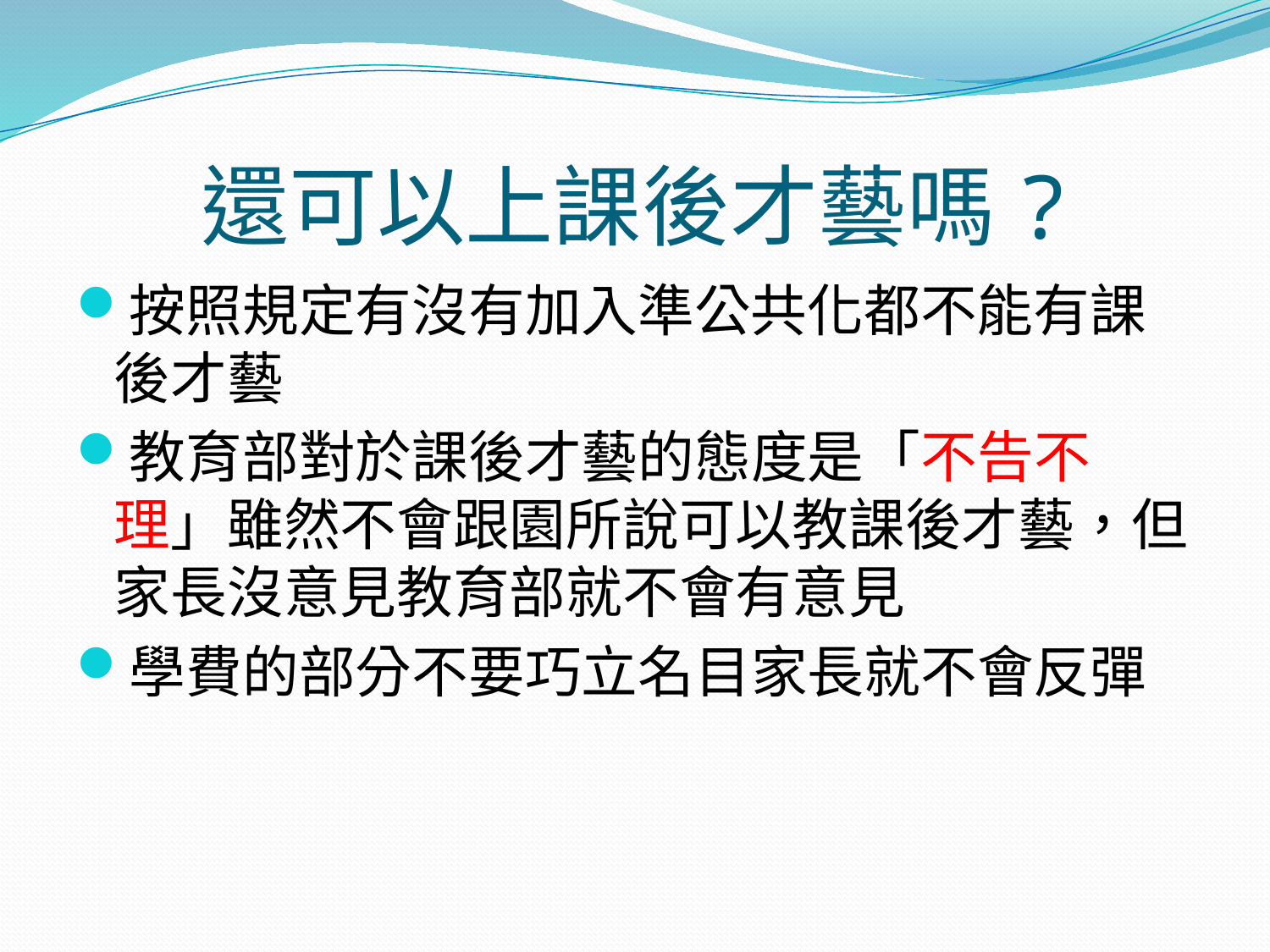

# 還可以上課後才藝嗎?
按照規定有沒有加入準公共化都不能有課後才藝
教育部對於課後才藝的態度是「不告不理」雖然不會跟園所說可以教課後才藝，但家長沒意見教育部就不會有意見
學費的部分不要巧立名目家長就不會反彈